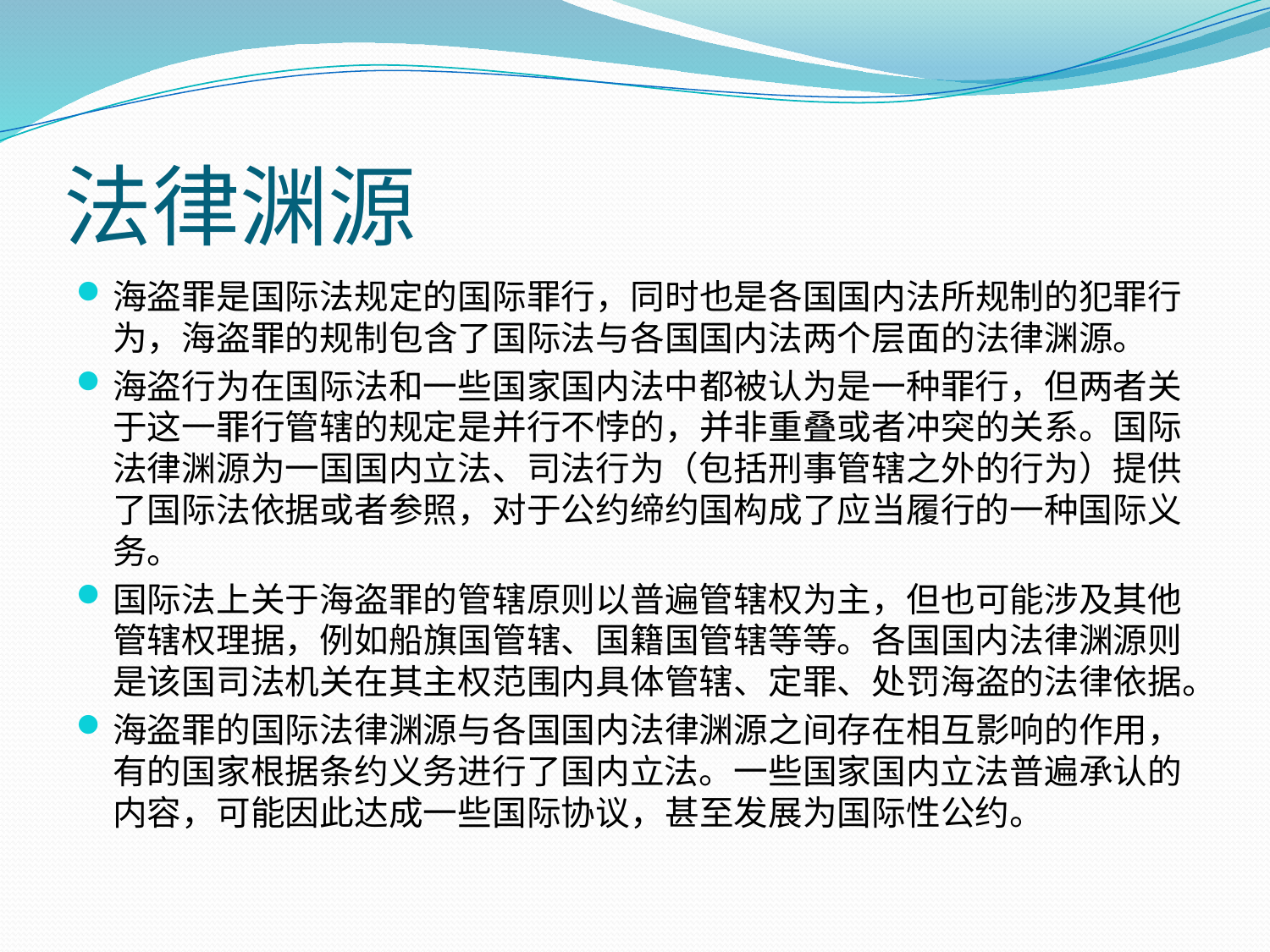

# 法律渊源
海盗罪是国际法规定的国际罪行，同时也是各国国内法所规制的犯罪行为，海盗罪的规制包含了国际法与各国国内法两个层面的法律渊源。
海盗行为在国际法和一些国家国内法中都被认为是一种罪行，但两者关于这一罪行管辖的规定是并行不悖的，并非重叠或者冲突的关系。国际法律渊源为一国国内立法、司法行为（包括刑事管辖之外的行为）提供了国际法依据或者参照，对于公约缔约国构成了应当履行的一种国际义务。
国际法上关于海盗罪的管辖原则以普遍管辖权为主，但也可能涉及其他管辖权理据，例如船旗国管辖、国籍国管辖等等。各国国内法律渊源则是该国司法机关在其主权范围内具体管辖、定罪、处罚海盗的法律依据。
海盗罪的国际法律渊源与各国国内法律渊源之间存在相互影响的作用，有的国家根据条约义务进行了国内立法。一些国家国内立法普遍承认的内容，可能因此达成一些国际协议，甚至发展为国际性公约。